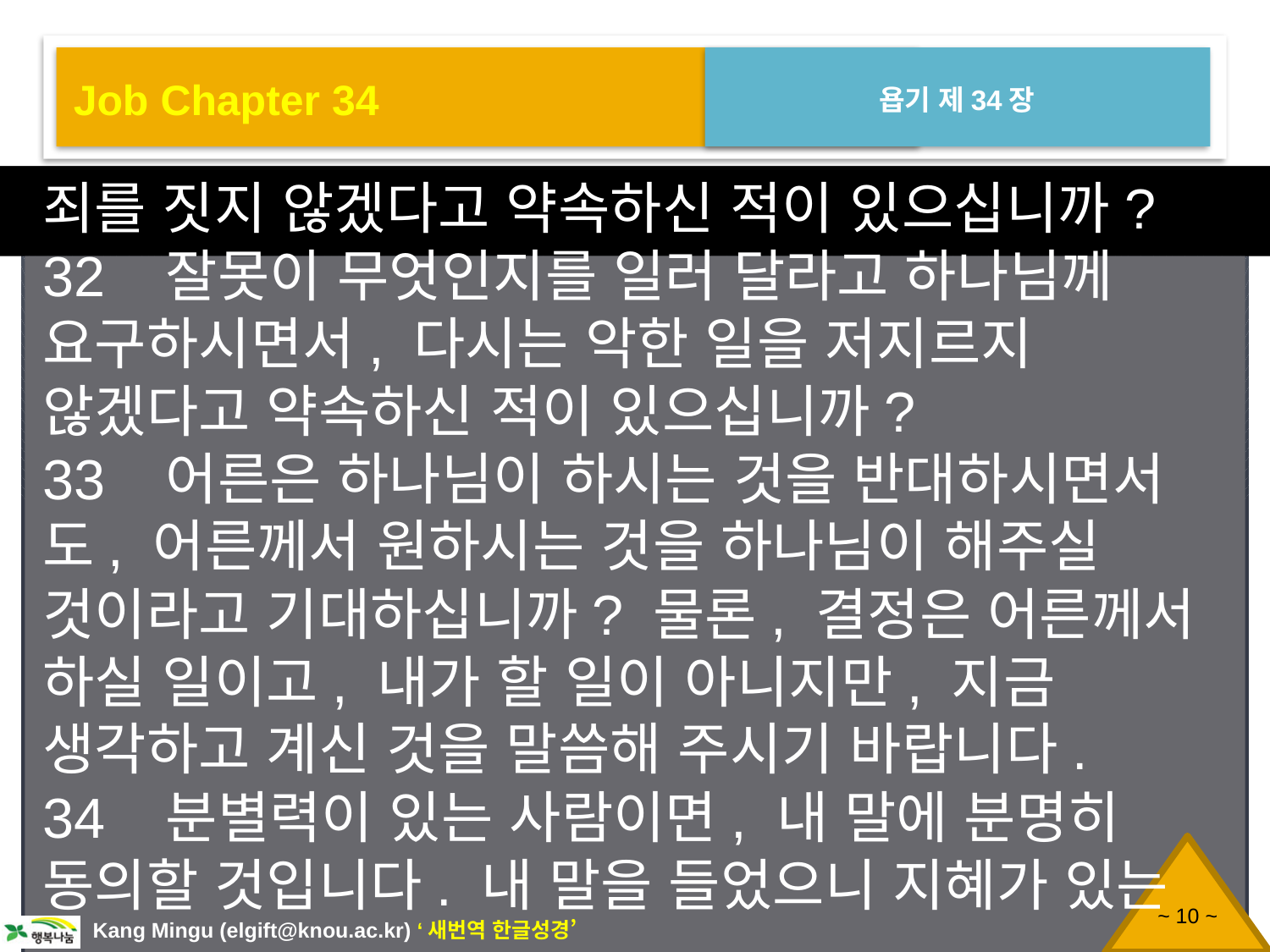

Job Chapter 34
욥기 제34장
죄를 짓지 않겠다고 약속하신 적이 있으십니까?
32   잘못이 무엇인지를 일러 달라고 하나님께 요구하시면서, 다시는 악한 일을 저지르지 않겠다고 약속하신 적이 있으십니까?
33   어른은 하나님이 하시는 것을 반대하시면서도, 어른께서 원하시는 것을 하나님이 해주실 것이라고 기대하십니까? 물론, 결정은 어른께서 하실 일이고, 내가 할 일이 아니지만, 지금 생각하고 계신 것을 말씀해 주시기 바랍니다.
34   분별력이 있는 사람이면, 내 말에 분명히 동의할 것입니다. 내 말을 들었으니 지혜가 있는